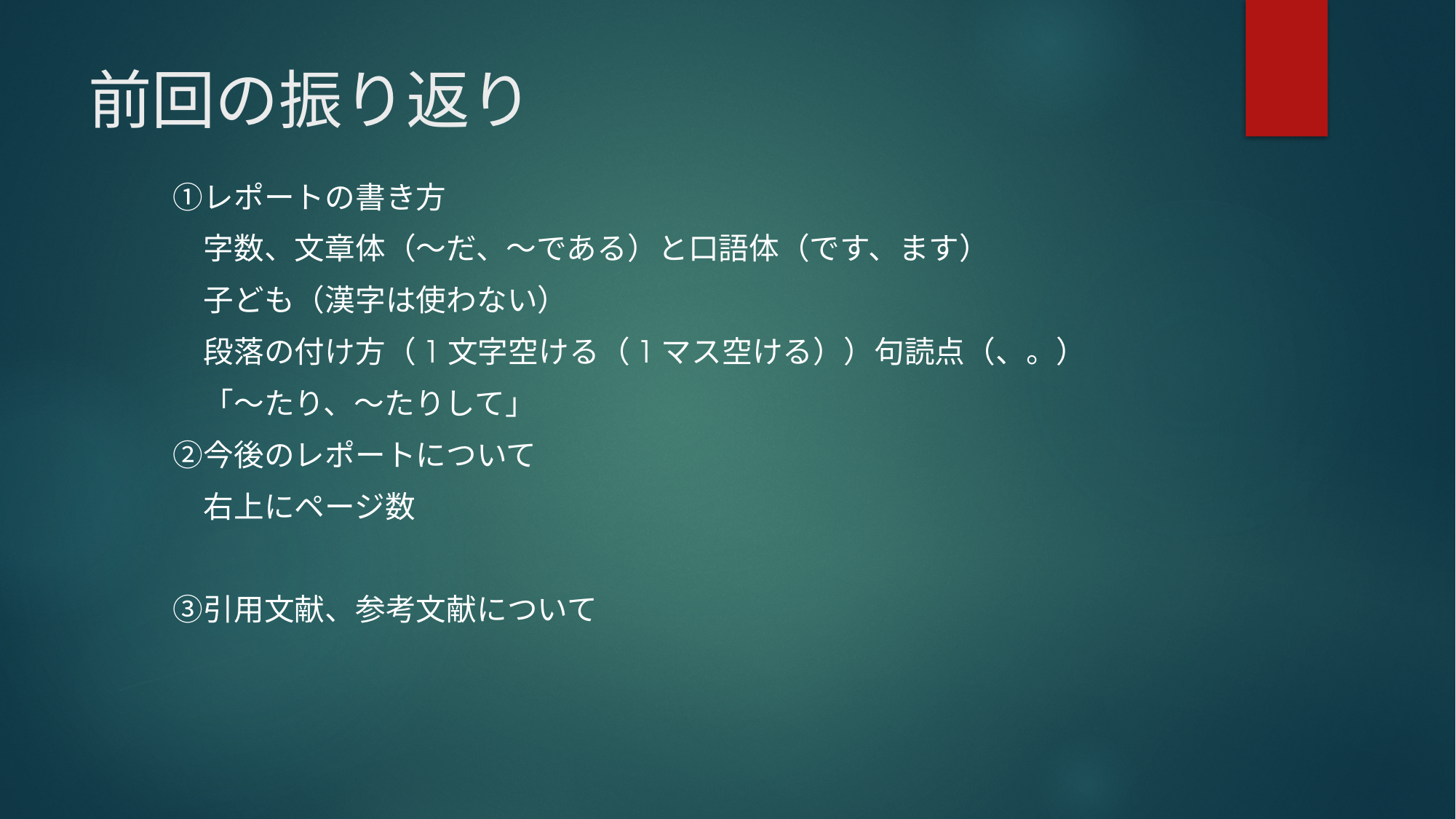

# 前回の振り返り
　①レポートの書き方
　　字数、文章体（～だ、～である）と口語体（です、ます）
　　子ども（漢字は使わない）
　　段落の付け方（1文字空ける（1マス空ける））句読点（、。）
　　「～たり、～たりして」
　②今後のレポートについて
　　右上にページ数

　③引用文献、参考文献について